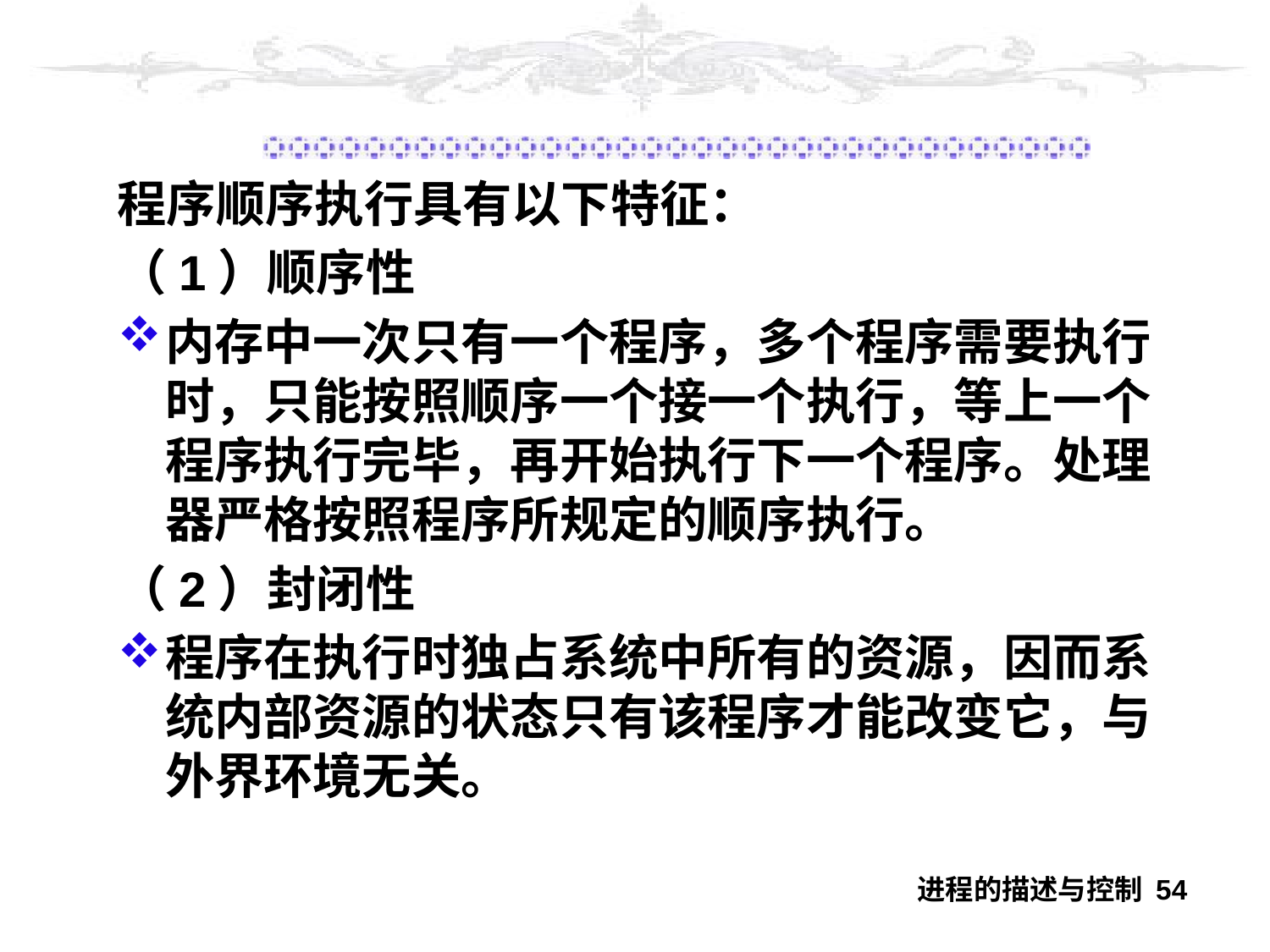

#
程序顺序执行具有以下特征：
（1）顺序性
内存中一次只有一个程序，多个程序需要执行时，只能按照顺序一个接一个执行，等上一个程序执行完毕，再开始执行下一个程序。处理器严格按照程序所规定的顺序执行。
（2）封闭性
程序在执行时独占系统中所有的资源，因而系统内部资源的状态只有该程序才能改变它，与外界环境无关。